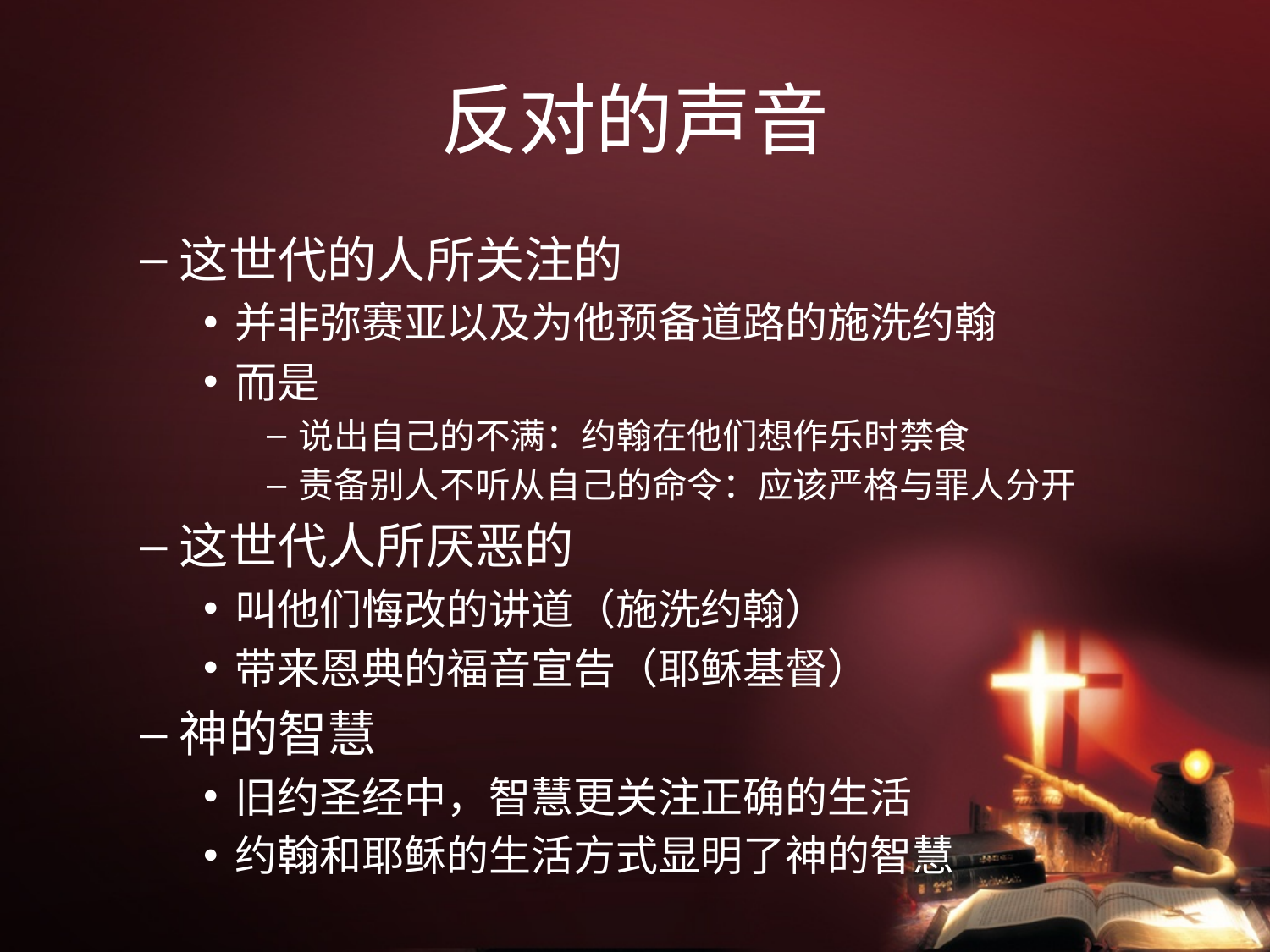

# 反对的声音
这世代的人所关注的
并非弥赛亚以及为他预备道路的施洗约翰
而是
说出自己的不满：约翰在他们想作乐时禁食
责备别人不听从自己的命令：应该严格与罪人分开
这世代人所厌恶的
叫他们悔改的讲道（施洗约翰）
带来恩典的福音宣告（耶稣基督）
神的智慧
旧约圣经中，智慧更关注正确的生活
约翰和耶稣的生活方式显明了神的智慧